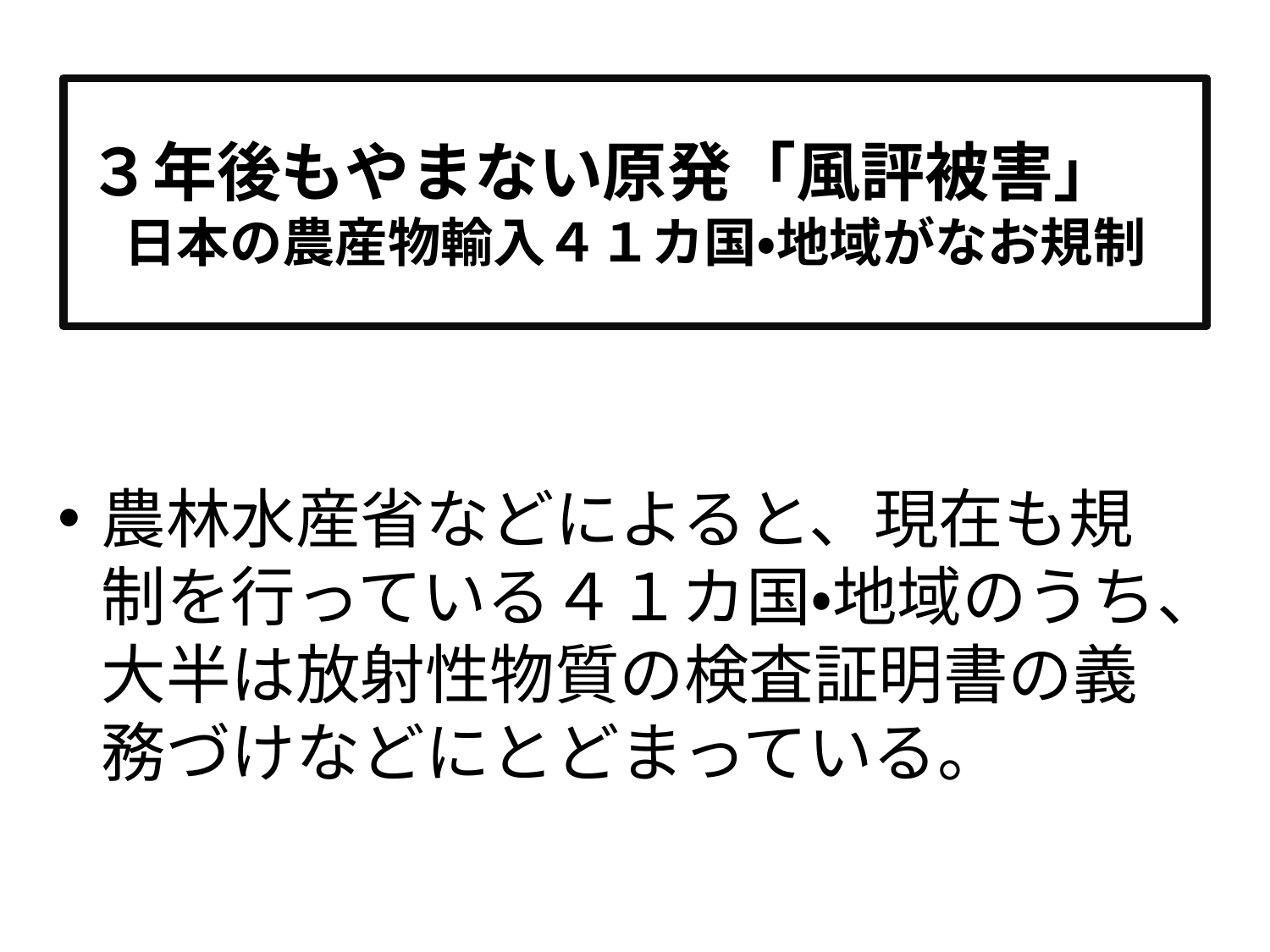

# ３年後もやまない原発「風評被害」　 日本の農産物輸入４１カ国・地域がなお規制
農林水産省などによると、現在も規制を行っている４１カ国・地域のうち、大半は放射性物質の検査証明書の義務づけなどにとどまっている。